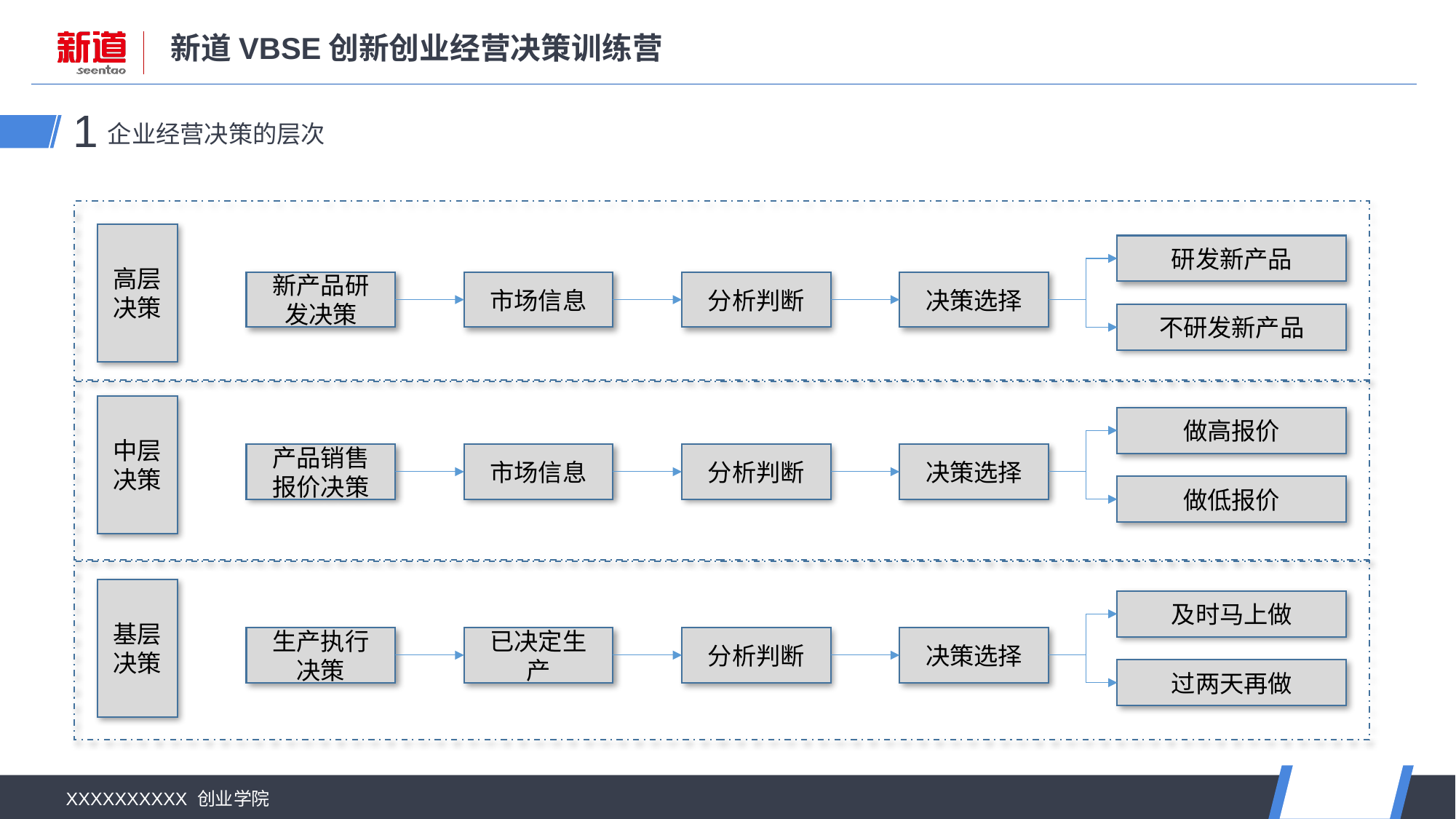

企业经营决策的层次
1

高层决策
研发新产品
市场信息
新产品研发决策
分析判断
决策选择
不研发新产品

中层决策
做高报价
市场信息
产品销售报价决策
分析判断
决策选择
做低报价

基层决策
及时马上做
已决定生产
生产执行决策
分析判断
决策选择
过两天再做